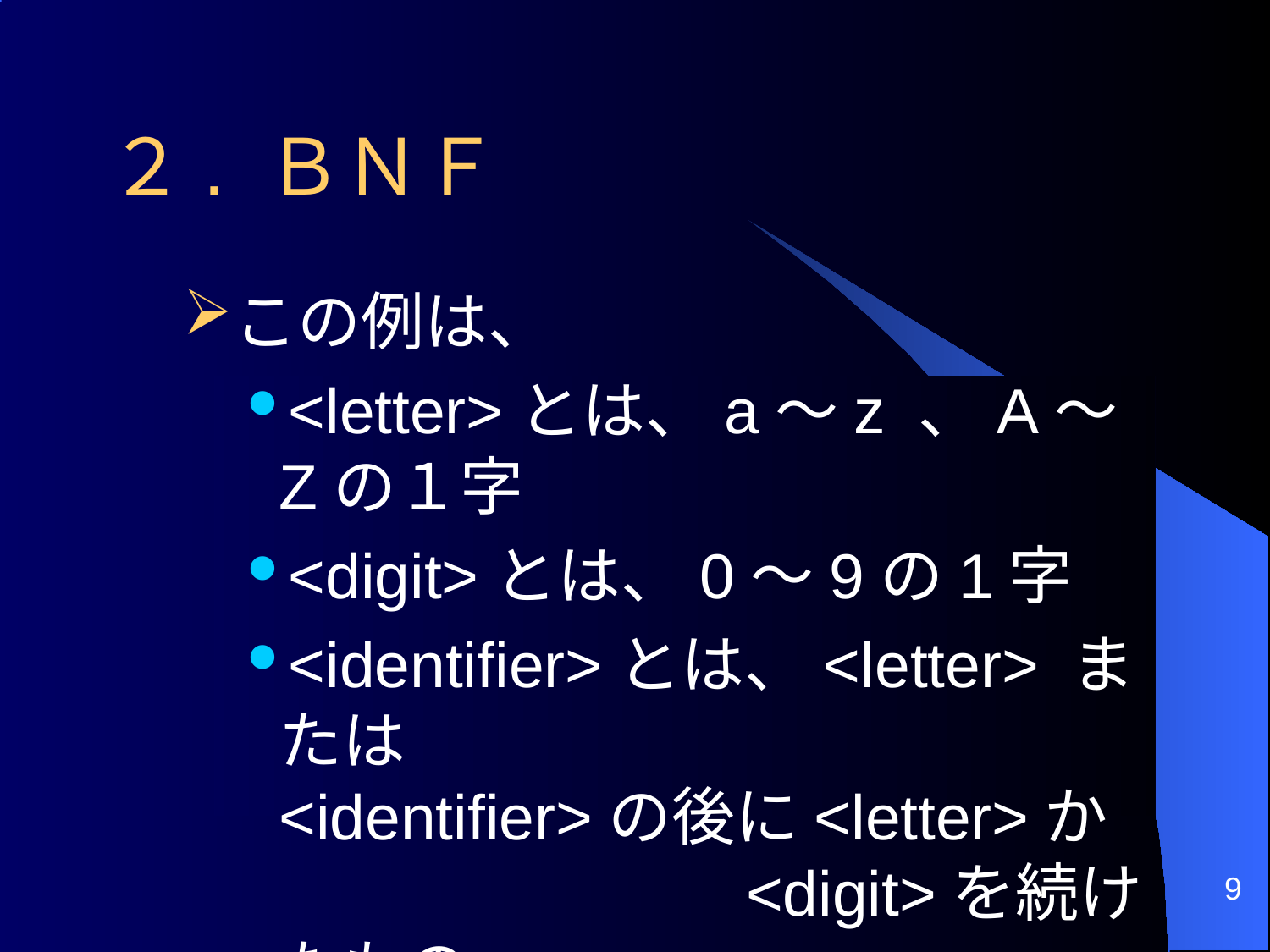

# ２. ＢＮＦ
この例は、
<letter>とは、a～z 、A～Zの１字
<digit>とは、0～9の1字
<identifier>とは、<letter> または
<identifier>の後に<letter>か			     <digit>を続けたもの
	と、定義している

9